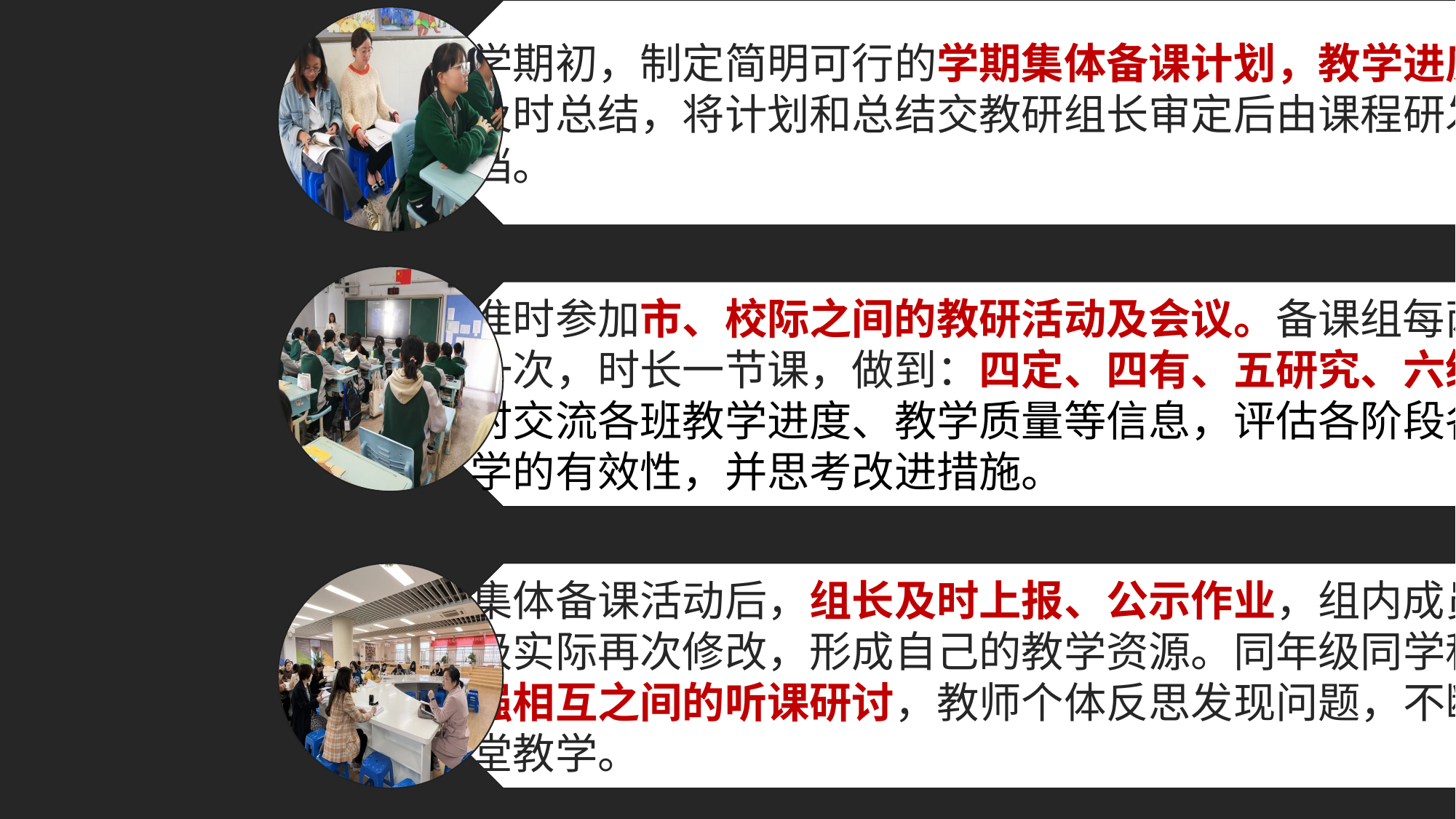

学期初，制定简明可行的学期集体备课计划，教学进度、期末及时总结，将计划和总结交教研组长审定后由课程研发中心存档。
准时参加市、校际之间的教研活动及会议。备课组每两周活动一次，时长一节课，做到：四定、四有、五研究、六统一。及时交流各班教学进度、教学质量等信息，评估各阶段各班级教学的有效性，并思考改进措施。
集体备课活动后，组长及时上报、公示作业，组内成员根据班级实际再次修改，形成自己的教学资源。同年级同学科教师加强相互之间的听课研讨，教师个体反思发现问题，不断改进课堂教学。
10